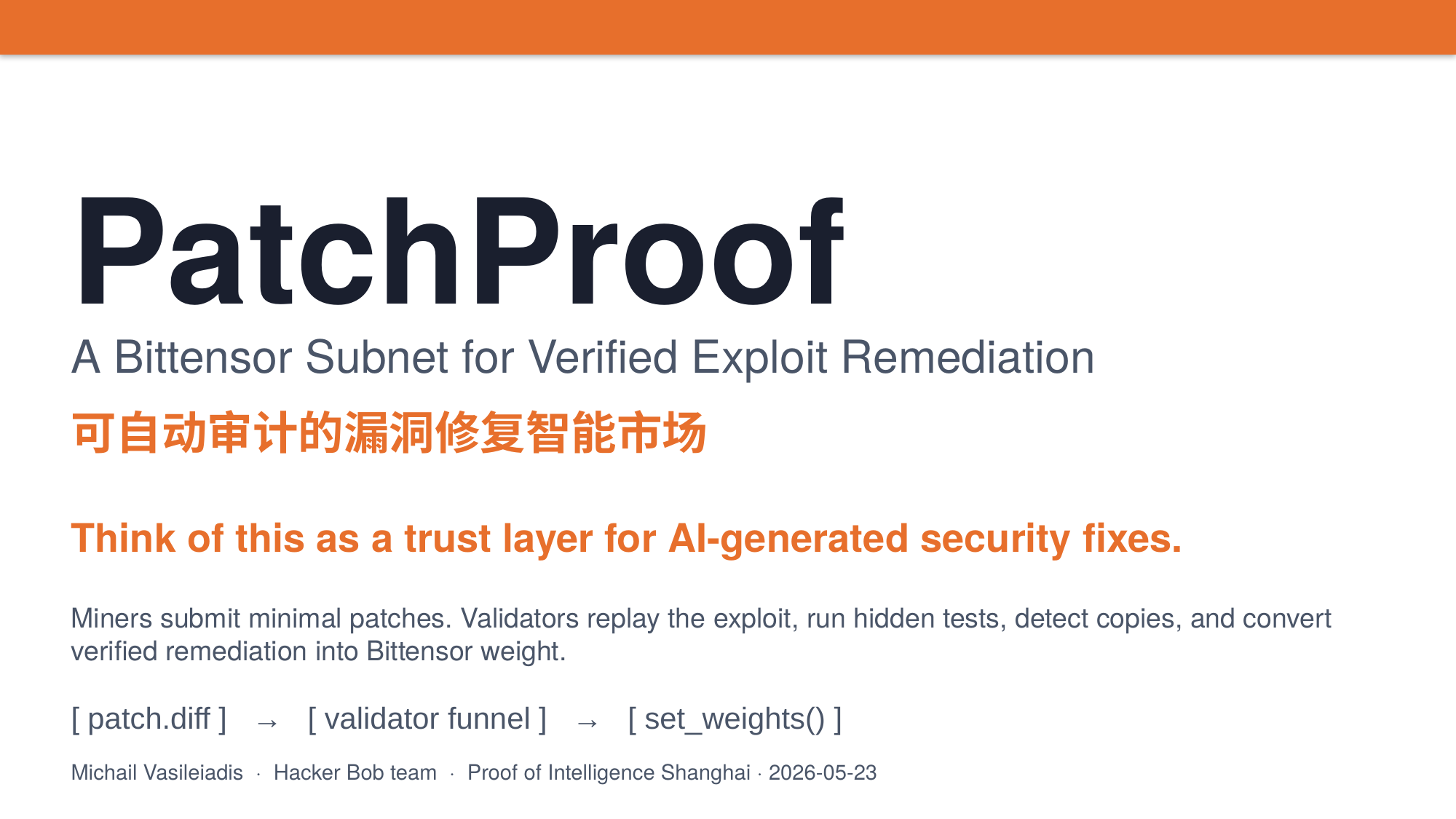

PatchProof
A Bittensor Subnet for Verified Exploit Remediation
可自动审计的漏洞修复智能市场
Think of this as a trust layer for AI-generated security fixes.
Miners submit minimal patches. Validators replay the exploit, run hidden tests, detect copies, and convert verified remediation into Bittensor weight.
[ patch.diff ]   →   [ validator funnel ]   →   [ set_weights() ]
Michail Vasileiadis  ·  Hacker Bob team  ·  Proof of Intelligence Shanghai · 2026-05-23